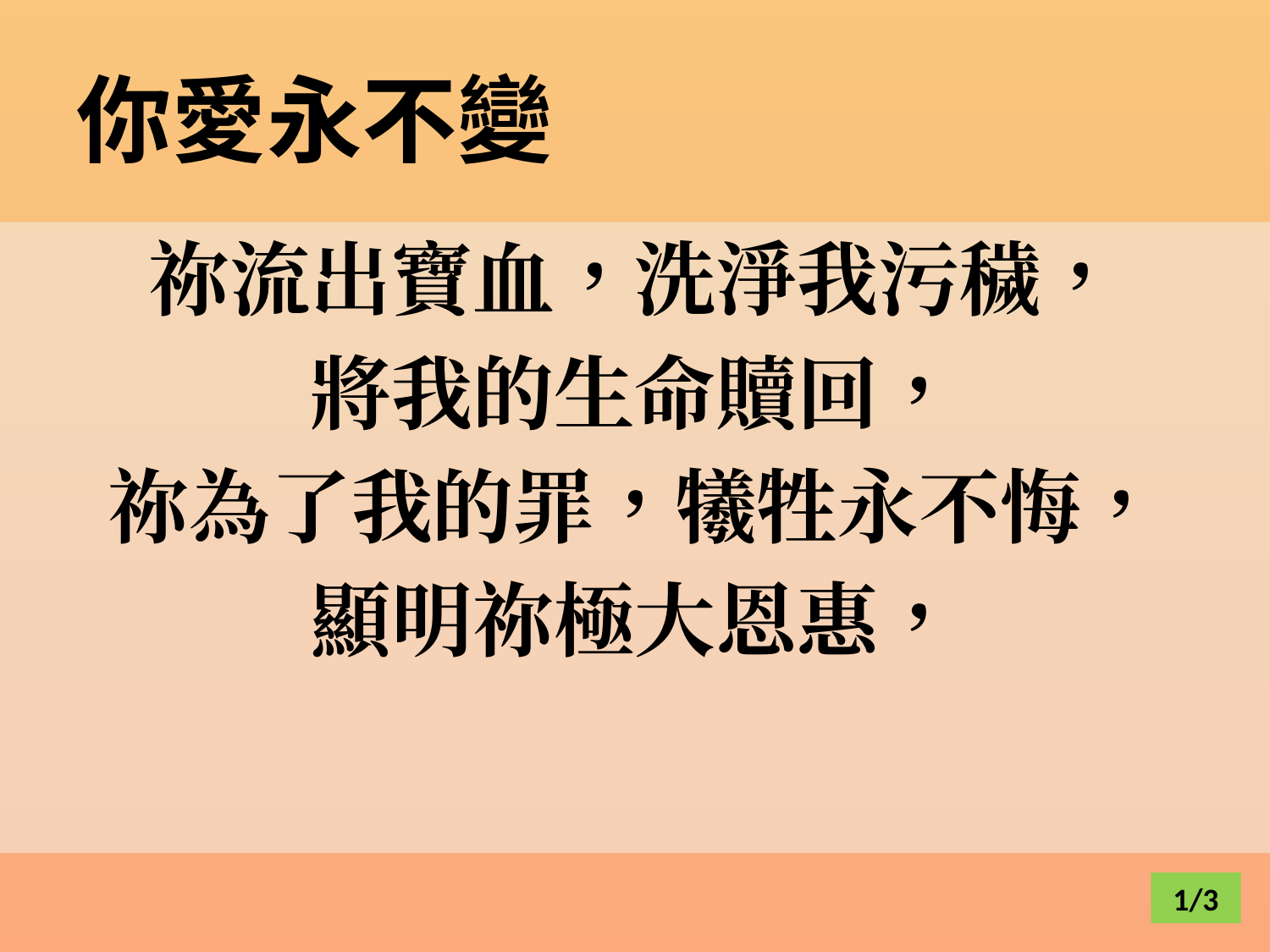

# 你愛永不變
祢流出寶血，洗淨我污穢，
將我的生命贖回，
祢為了我的罪，犧牲永不悔，
顯明祢極大恩惠，
1/3